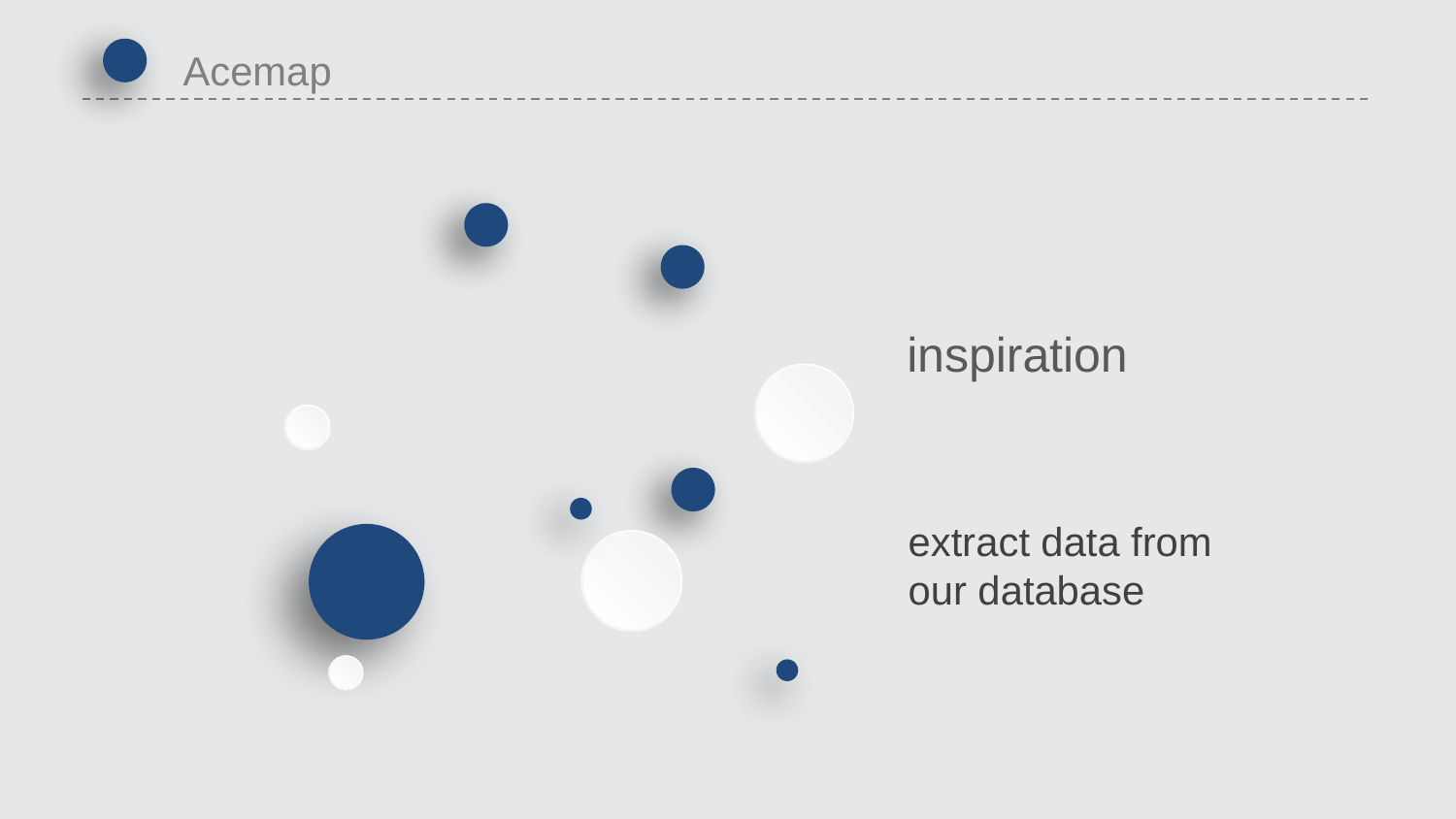

Acemap

       inspiration

extract data from
our database

延时符